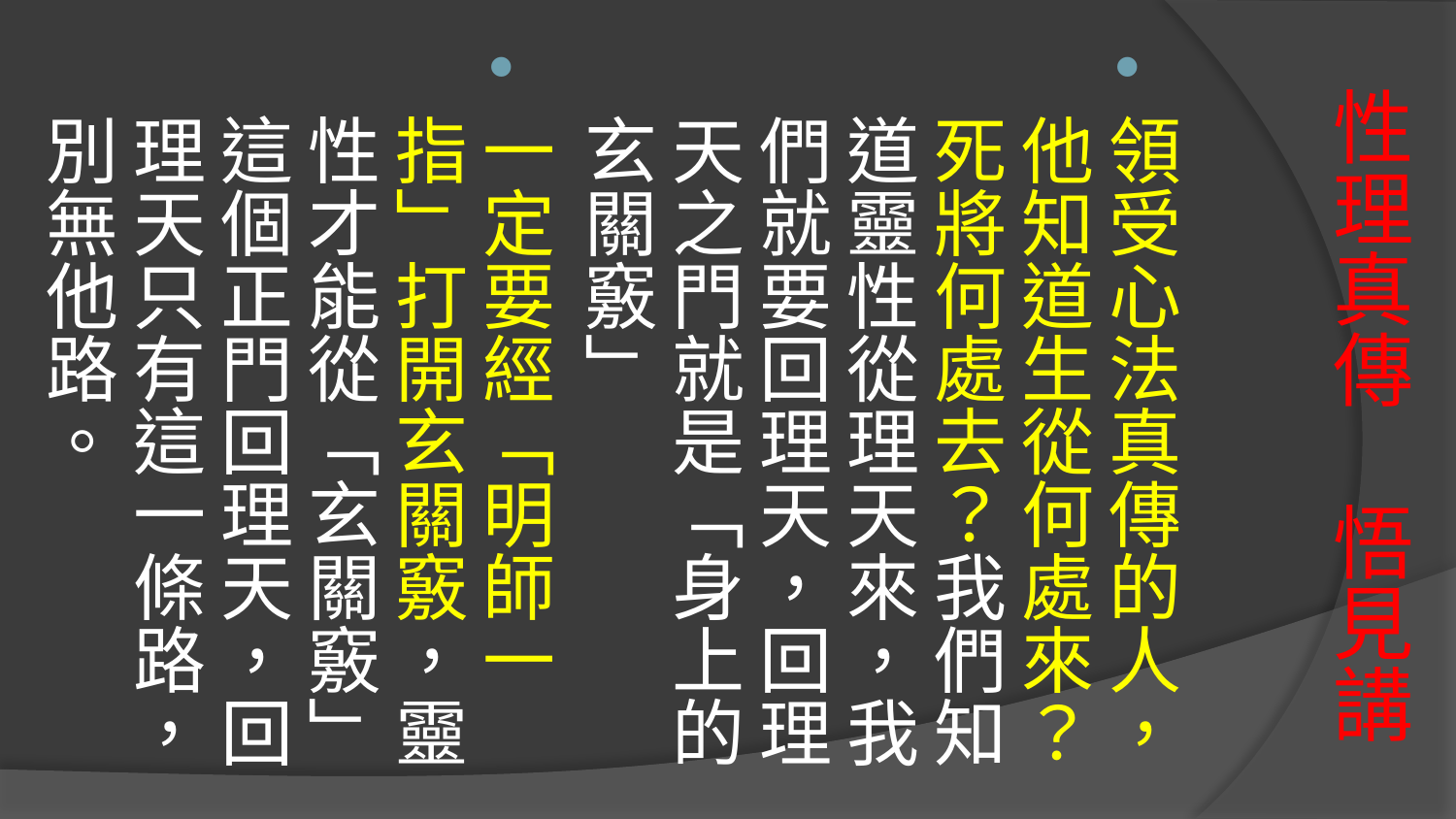

領受心法真傳的人，他知道生從何處來？死將何處去？我們知道靈性從理天來，我們就要回理天，回理天之門就是「身上的玄關竅」
一定要經「明師一指」打開玄關竅，靈性才能從「玄關竅」這個正門回理天，回理天只有這一條路，別無他路。
# 性理真傳     悟見講